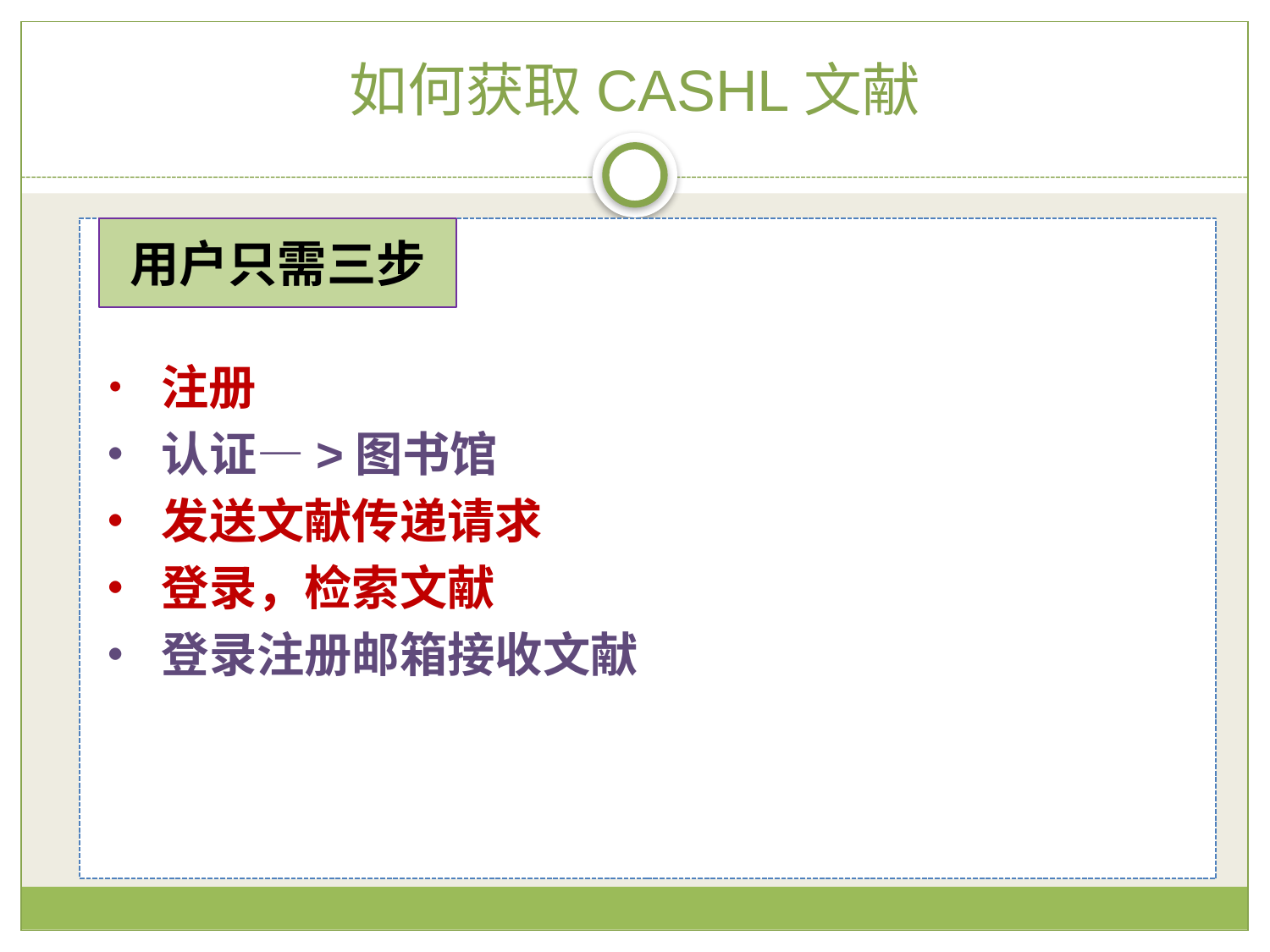

# 如何获取CASHL文献

• 注册
• 认证—>图书馆
• 发送文献传递请求
• 登录，检索文献
• 登录注册邮箱接收文献
用户只需三步